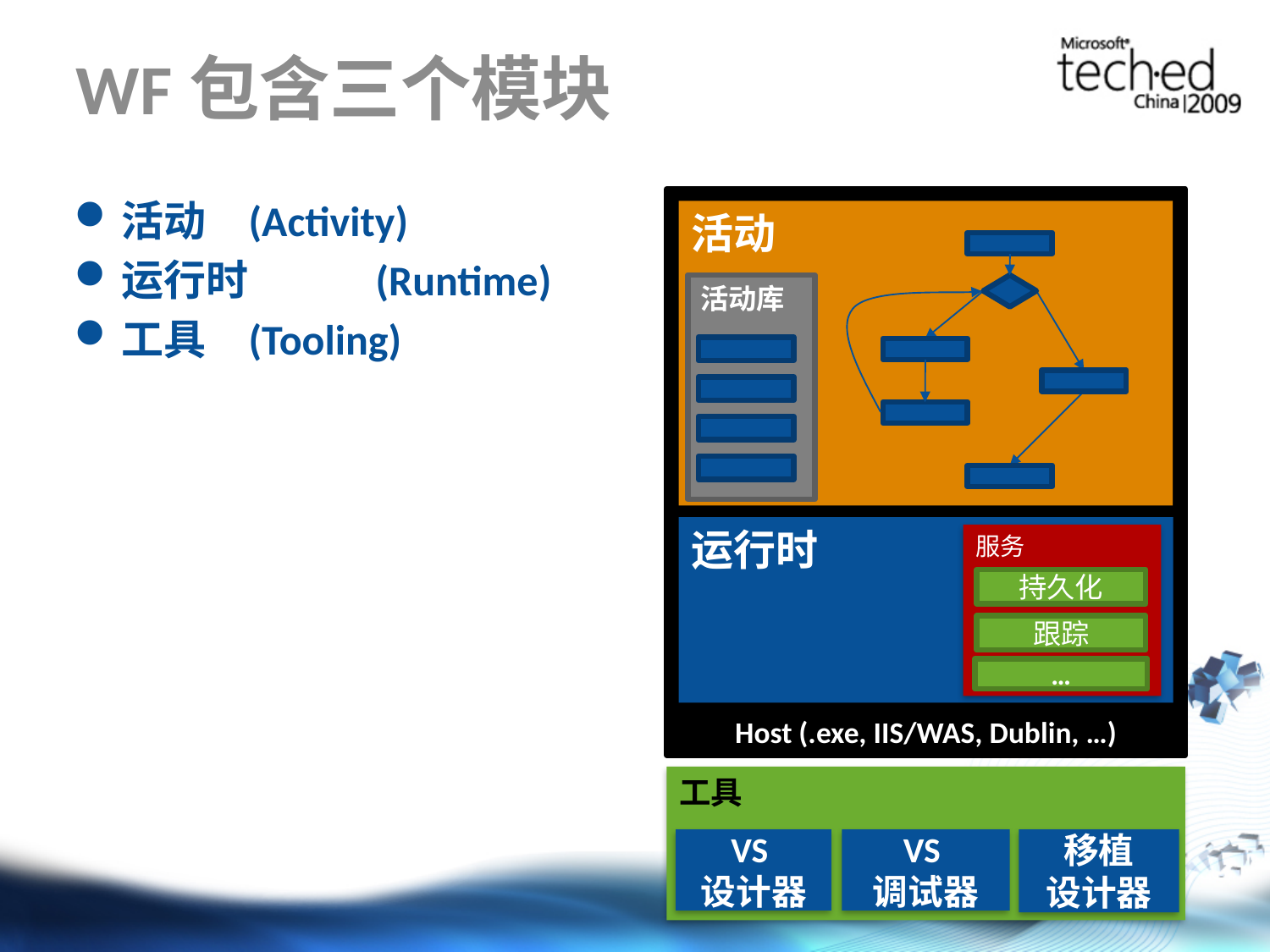

# WF包含三个模块
活动 	(Activity)
运行时 	(Runtime)
工具 	(Tooling)
Host (.exe, IIS/WAS, Dublin, …)
活动

活动库

运行时
服务
持久化
跟踪
…
工具
VS
设计器
VS
调试器
移植
设计器